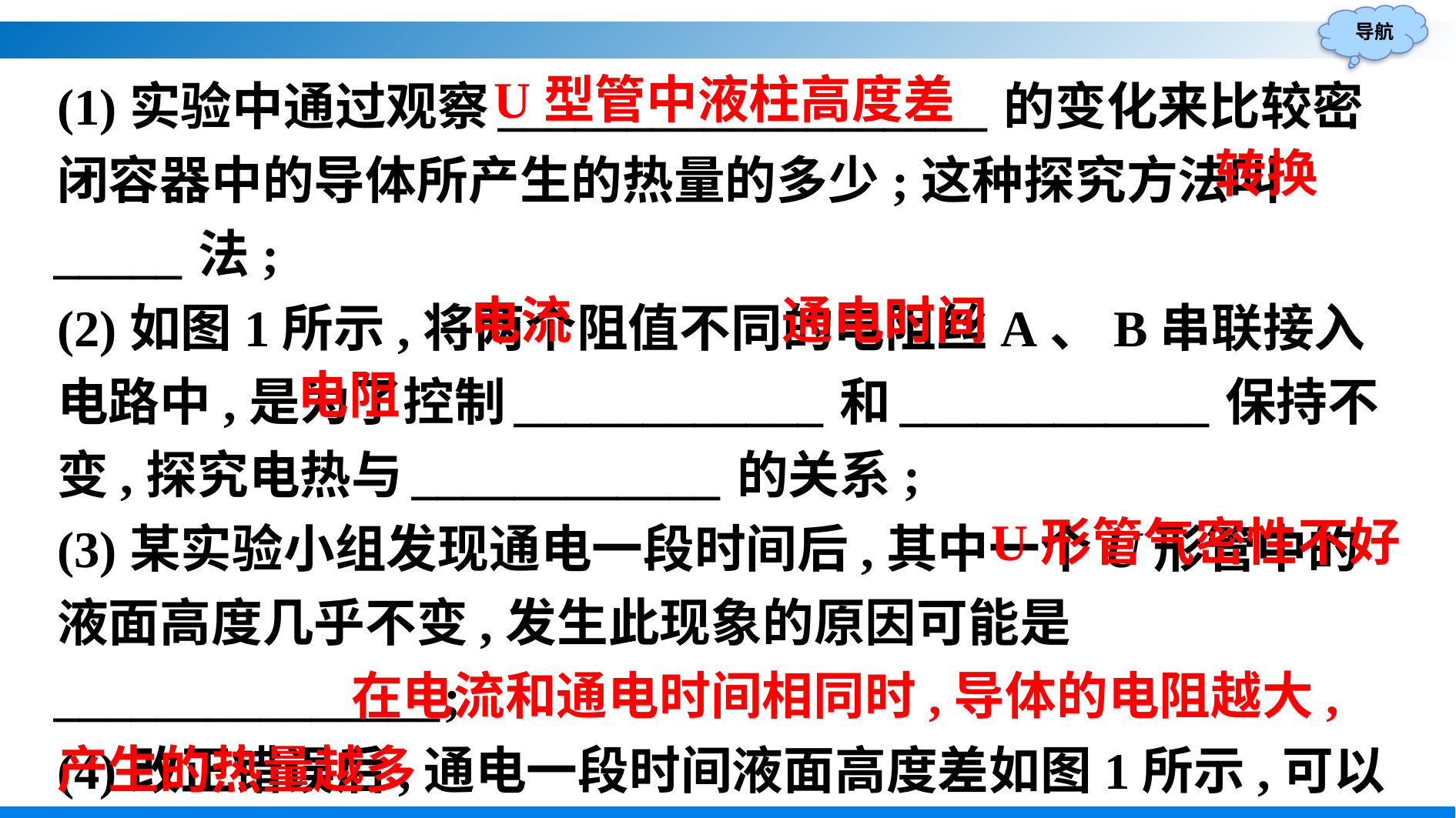

(1)实验中通过观察___________________的变化来比较密闭容器中的导体所产生的热量的多少;这种探究方法叫_____法;
(2)如图1所示,将两个阻值不同的电阻丝A、B串联接入电路中,是为了控制____________和____________保持不变,探究电热与____________的关系;
(3)某实验小组发现通电一段时间后,其中一个U形管中的液面高度几乎不变,发生此现象的原因可能是_______________;
(4)改正错误后,通电一段时间液面高度差如图1所示,可以得出的结论是__________________________________________
__________________________________;
U型管中液柱高度差
转换
电流
通电时间
电阻
U形管气密性不好
                        在电流和通电时间相同时,导体的电阻越大,产生的热量越多